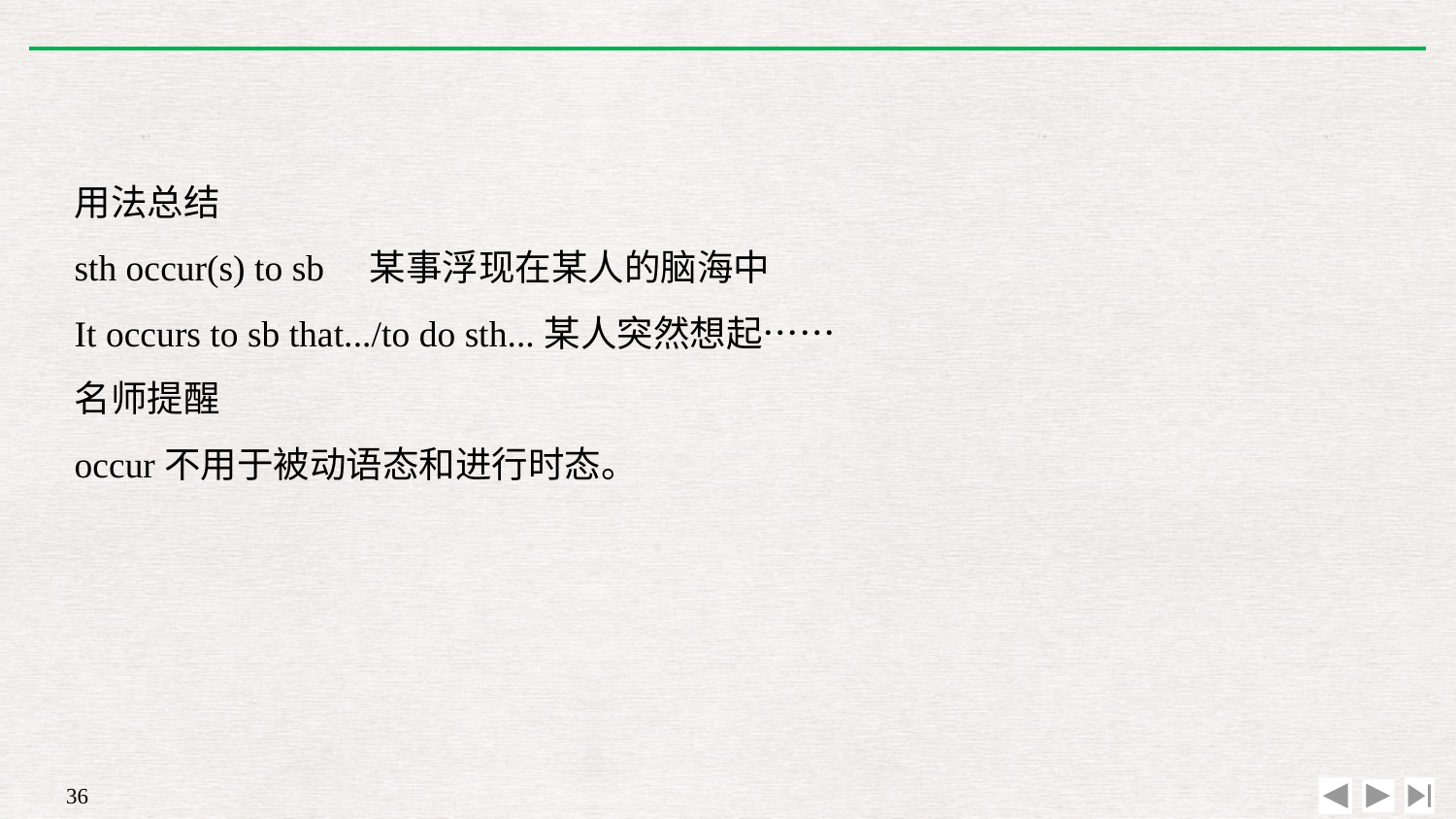

用法总结
sth occur(s) to sb　某事浮现在某人的脑海中
It occurs to sb that.../to do sth...某人突然想起……
名师提醒
occur不用于被动语态和进行时态。